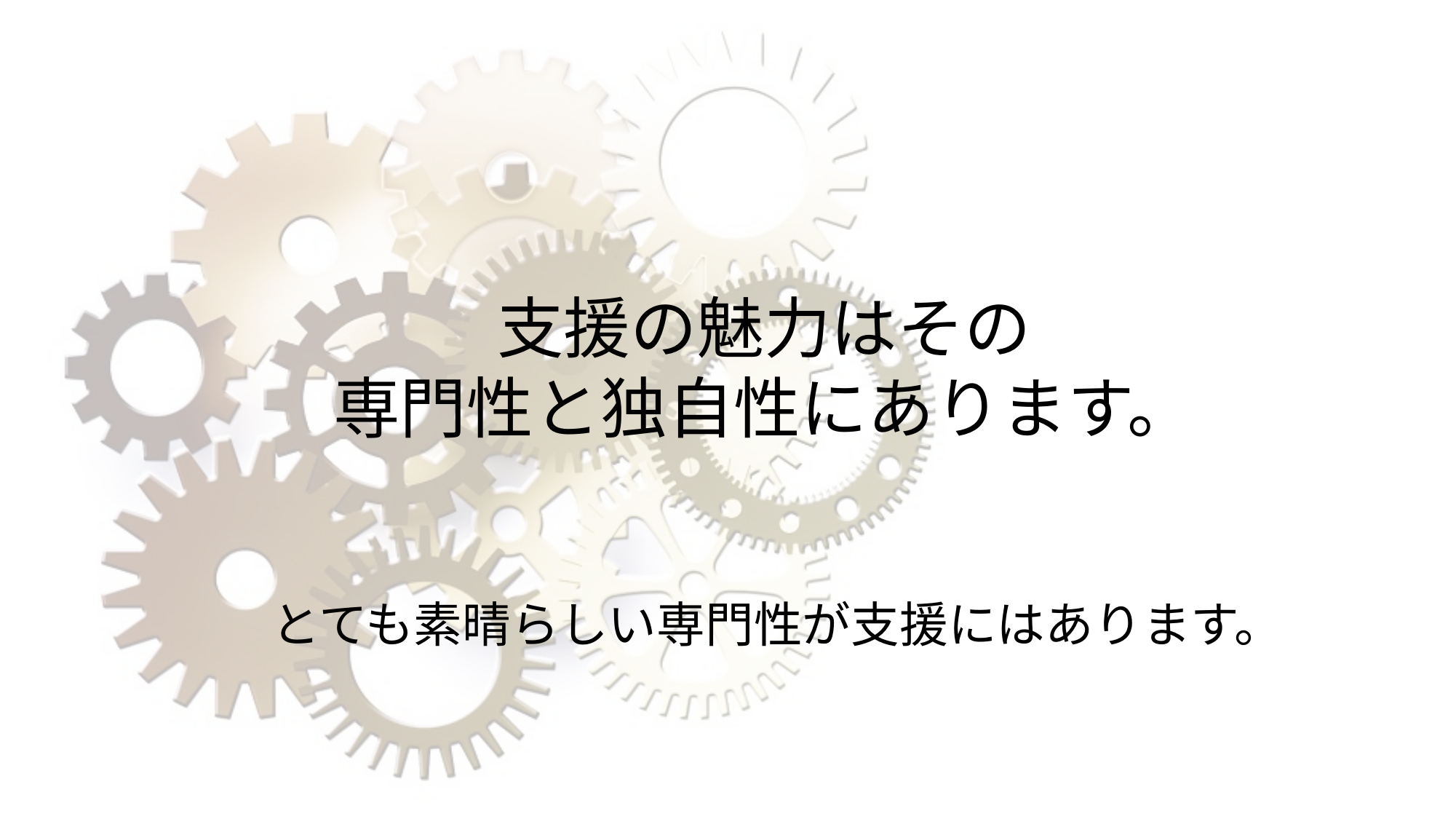

支援の魅力はその
専門性と独自性にあります。
とても素晴らしい専門性が支援にはあります。